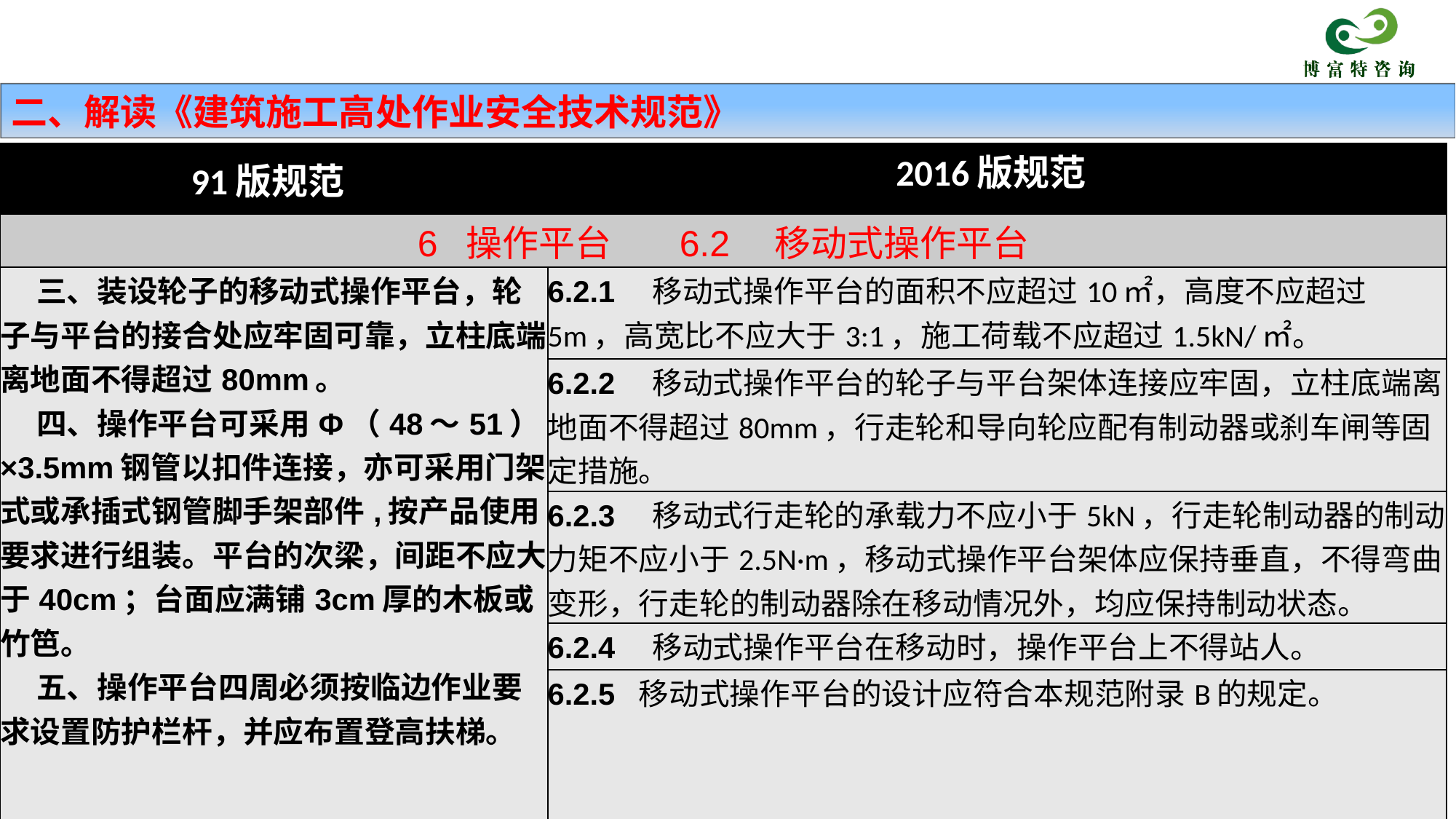

二、解读《建筑施工高处作业安全技术规范》
| 91版规范 | 2016版规范 |  |
| --- | --- | --- |
| 6 操作平台 6.2　移动式操作平台 |  |  |
| 三、装设轮子的移动式操作平台，轮子与平台的接合处应牢固可靠，立柱底端离地面不得超过80mm。 四、操作平台可采用Φ（48～51）×3.5mm钢管以扣件连接，亦可采用门架式或承插式钢管脚手架部件,按产品使用要求进行组装。平台的次梁，间距不应大于40cm；台面应满铺3cm厚的木板或竹笆。 五、操作平台四周必须按临边作业要求设置防护栏杆，并应布置登高扶梯。 |  | 6.2.1　移动式操作平台的面积不应超过10㎡，高度不应超过5m，高宽比不应大于3:1，施工荷载不应超过1.5kN/㎡。 |
|  |  | 6.2.2　移动式操作平台的轮子与平台架体连接应牢固，立柱底端离地面不得超过80mm，行走轮和导向轮应配有制动器或刹车闸等固定措施。 |
|  |  | 6.2.3　移动式行走轮的承载力不应小于5kN，行走轮制动器的制动力矩不应小于2.5N·m，移动式操作平台架体应保持垂直，不得弯曲变形，行走轮的制动器除在移动情况外，均应保持制动状态。 |
|  |  | 6.2.4　移动式操作平台在移动时，操作平台上不得站人。 |
|  |  | 6.2.5 移动式操作平台的设计应符合本规范附录B的规定。 |